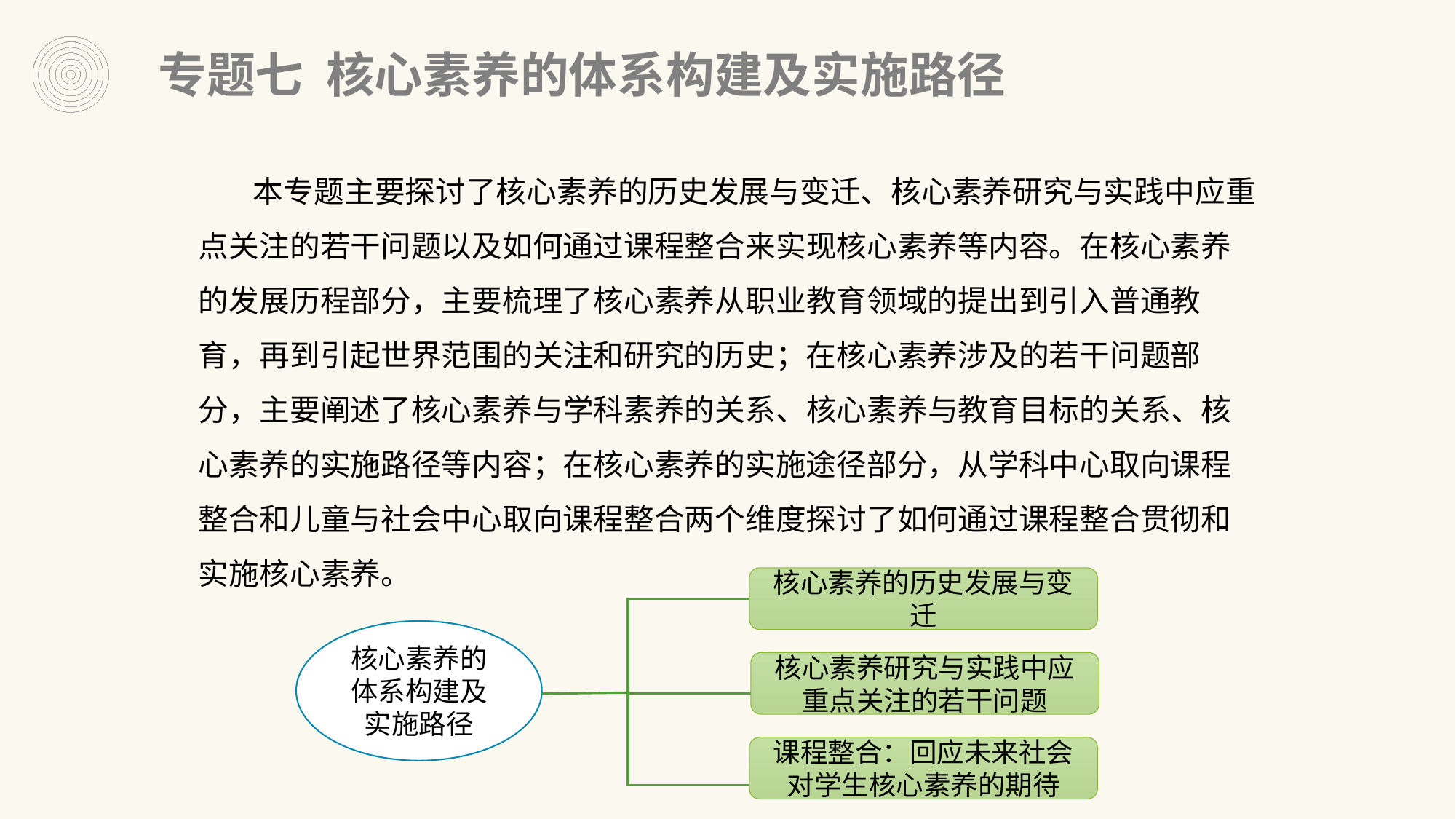

专题七  核心素养的体系构建及实施路径
本专题主要探讨了核心素养的历史发展与变迁、核心素养研究与实践中应重点关注的若干问题以及如何通过课程整合来实现核心素养等内容。在核心素养的发展历程部分，主要梳理了核心素养从职业教育领域的提出到引入普通教育，再到引起世界范围的关注和研究的历史；在核心素养涉及的若干问题部分，主要阐述了核心素养与学科素养的关系、核心素养与教育目标的关系、核心素养的实施路径等内容；在核心素养的实施途径部分，从学科中心取向课程整合和儿童与社会中心取向课程整合两个维度探讨了如何通过课程整合贯彻和实施核心素养。
核心素养的历史发展与变迁
核心素养研究与实践中应重点关注的若干问题
课程整合：回应未来社会对学生核心素养的期待
核心素养的体系构建及实施路径